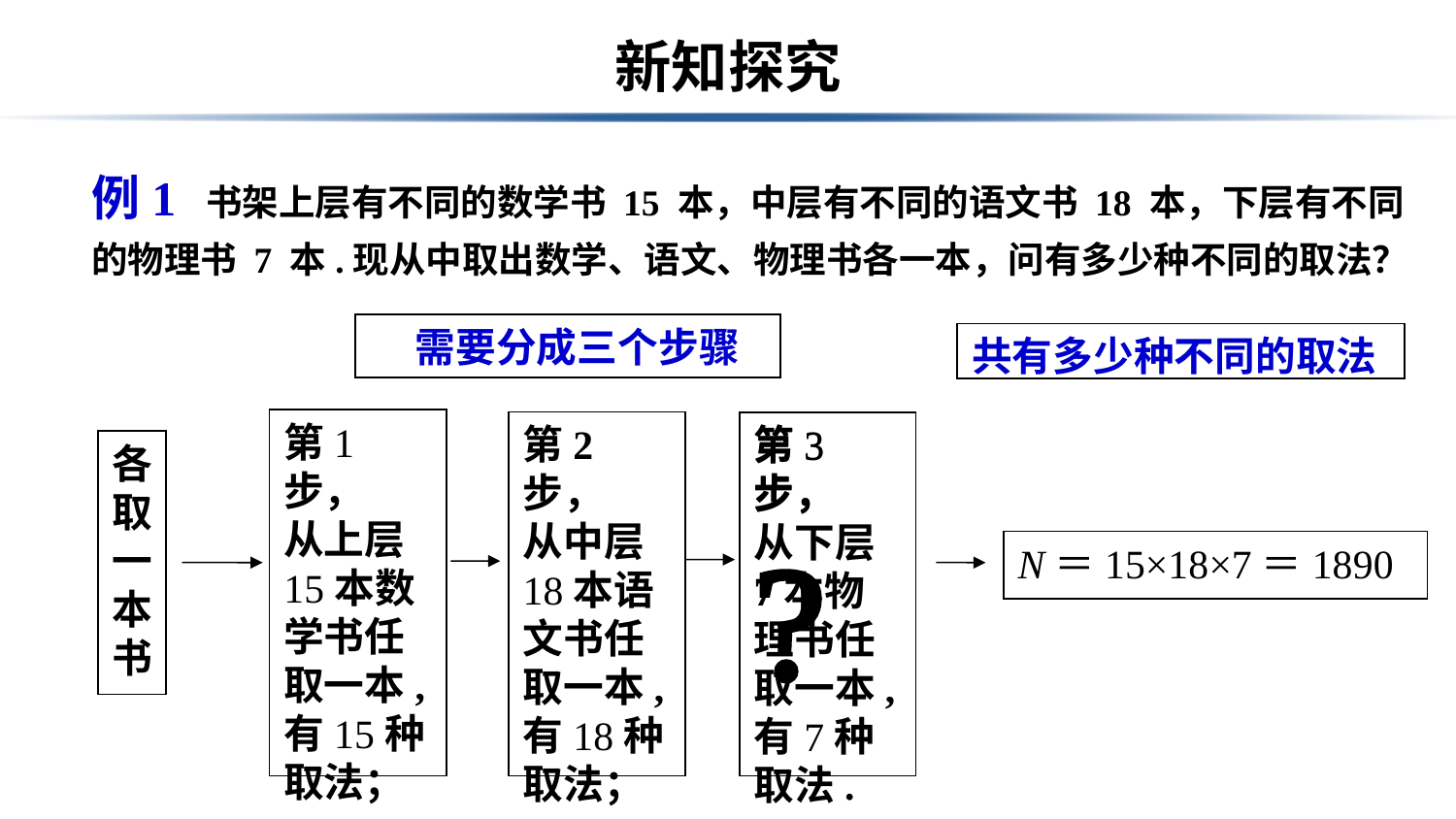

# 新知探究
例1  书架上层有不同的数学书 15 本，中层有不同的语文书 18 本，下层有不同的物理书 7 本.现从中取出数学、语文、物理书各一本，问有多少种不同的取法？
 需要分成三个步骤
共有多少种不同的取法
第1步，
从上层
15本数
学书任
取一本,
有15种
取法；
第2步，
从中层
18本语
文书任
取一本,
有18种
取法；
第3步，
从下层
7本物
理书任
取一本,
有7种
取法.
第3步，
?
各取一本书
N＝15×18×7＝1890